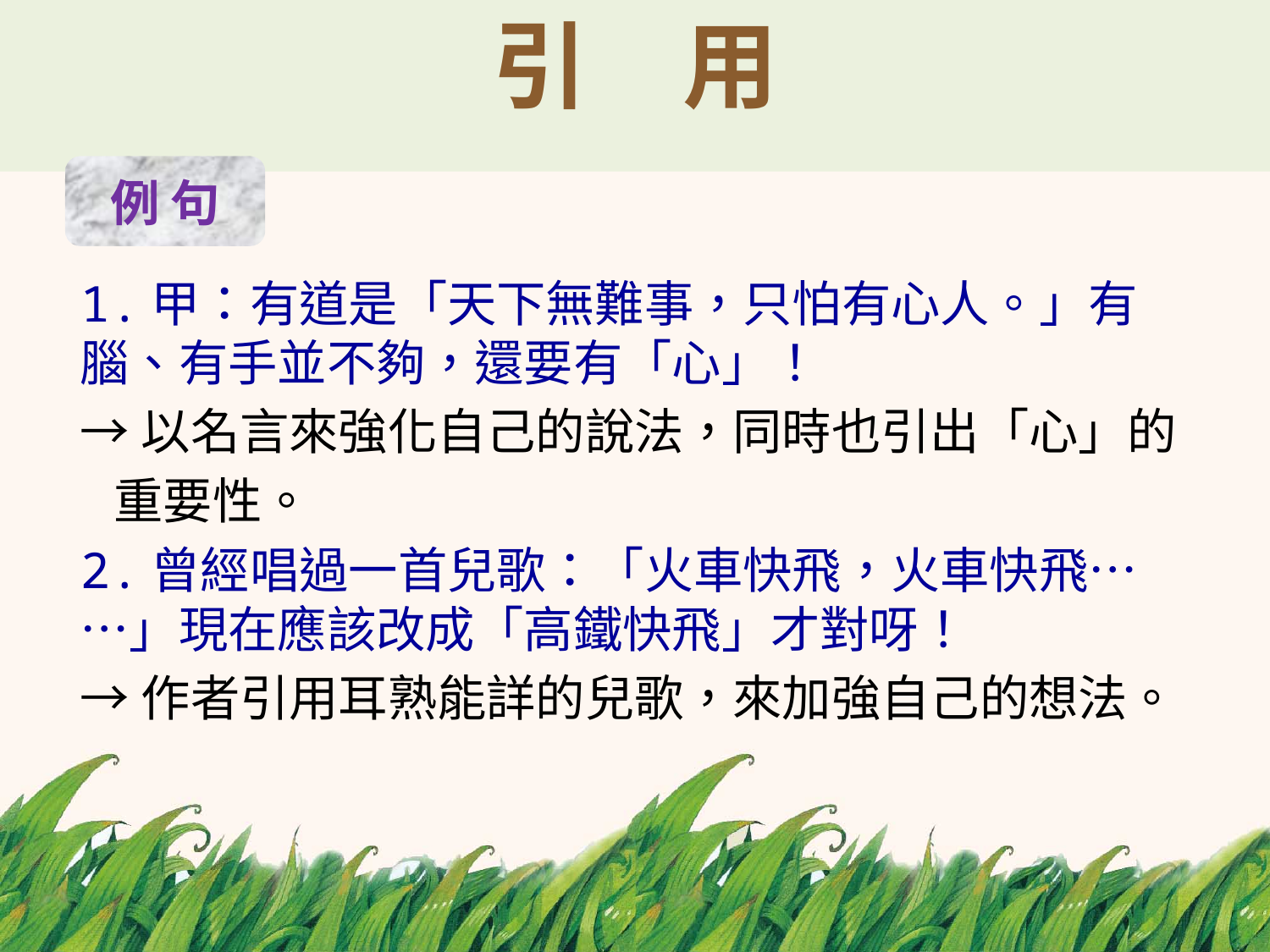

# 引　用
例 句
1.甲：有道是「天下無難事，只怕有心人。」有腦、有手並不夠，還要有「心」！
→以名言來強化自己的說法，同時也引出「心」的
  重要性。
2.曾經唱過一首兒歌：「火車快飛，火車快飛……」現在應該改成「高鐵快飛」才對呀！
→作者引用耳熟能詳的兒歌，來加強自己的想法。